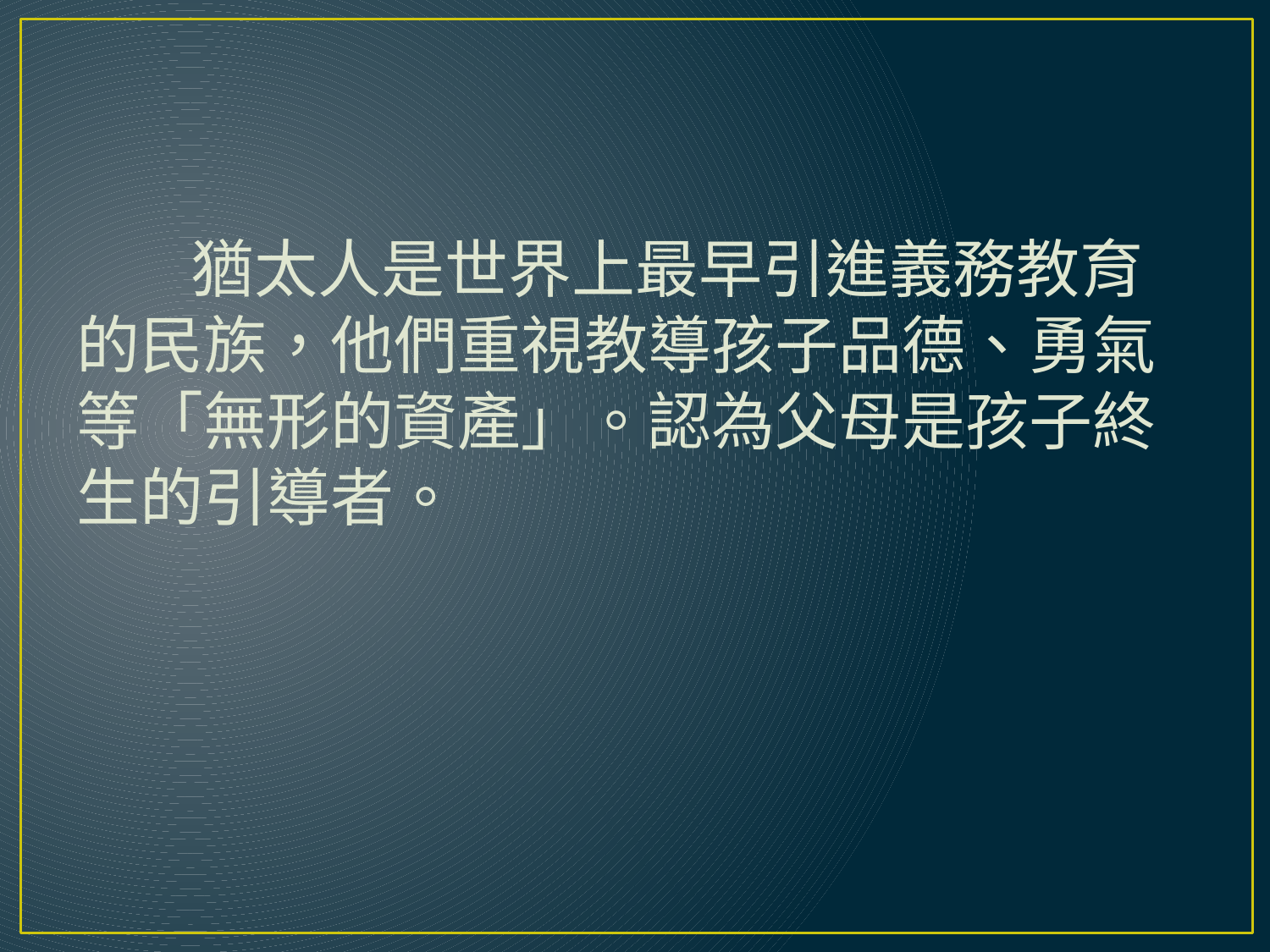

#
       猶太人是世界上最早引進義務教育的民族，他們重視教導孩子品德、勇氣等「無形的資產」。認為父母是孩子終生的引導者。